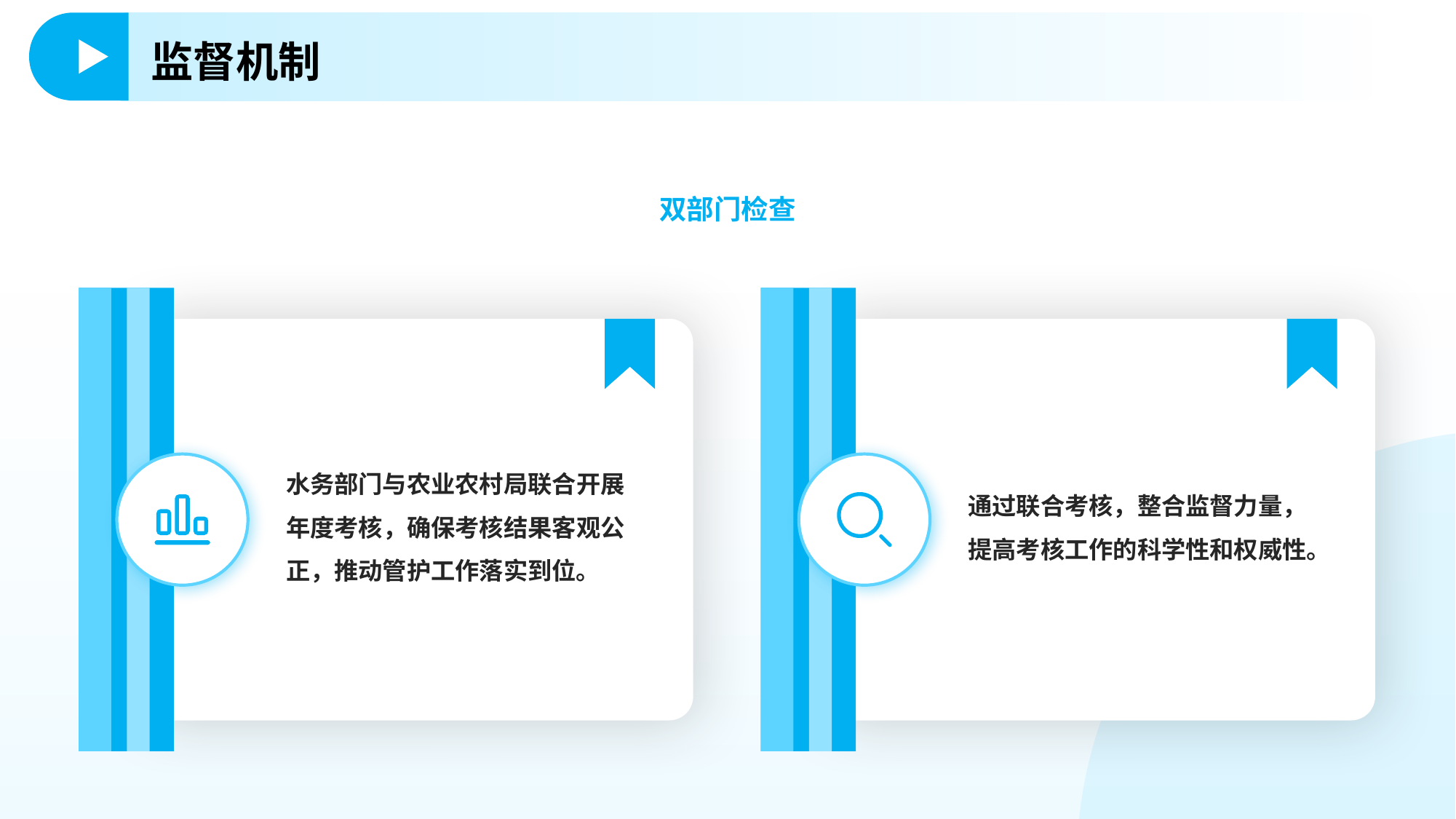

监督机制

双部门检查

水务部门与农业农村局联合开展年度考核，确保考核结果客观公正，推动管护工作落实到位。
通过联合考核，整合监督力量，提高考核工作的科学性和权威性。